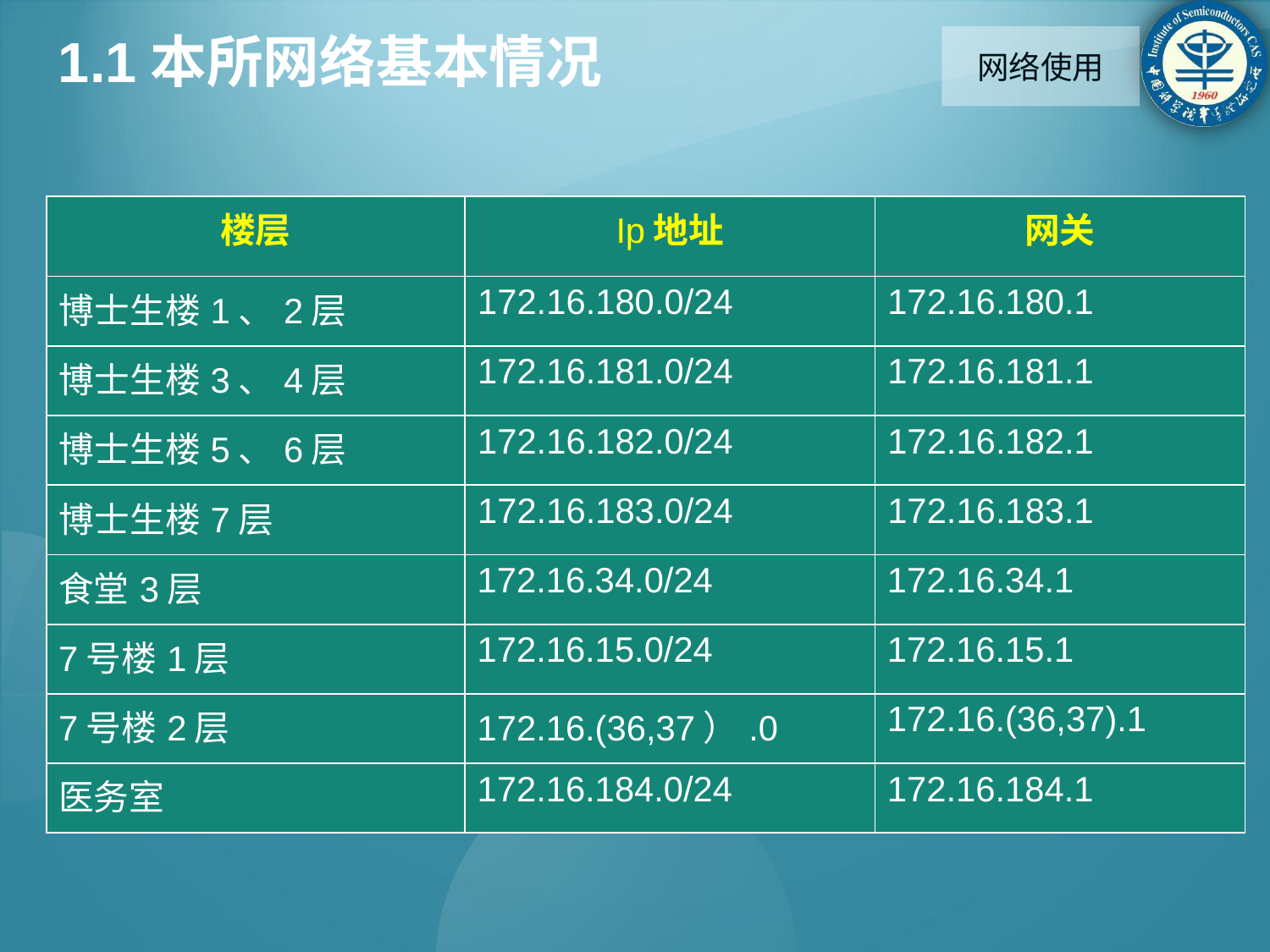

1.1本所网络基本情况
网络使用
| 楼层 | Ip地址 | 网关 |
| --- | --- | --- |
| 博士生楼1、2层 | 172.16.180.0/24 | 172.16.180.1 |
| 博士生楼3、4层 | 172.16.181.0/24 | 172.16.181.1 |
| 博士生楼5、6层 | 172.16.182.0/24 | 172.16.182.1 |
| 博士生楼7层 | 172.16.183.0/24 | 172.16.183.1 |
| 食堂3层 | 172.16.34.0/24 | 172.16.34.1 |
| 7号楼1层 | 172.16.15.0/24 | 172.16.15.1 |
| 7号楼2层 | 172.16.(36,37）.0 | 172.16.(36,37).1 |
| 医务室 | 172.16.184.0/24 | 172.16.184.1 |